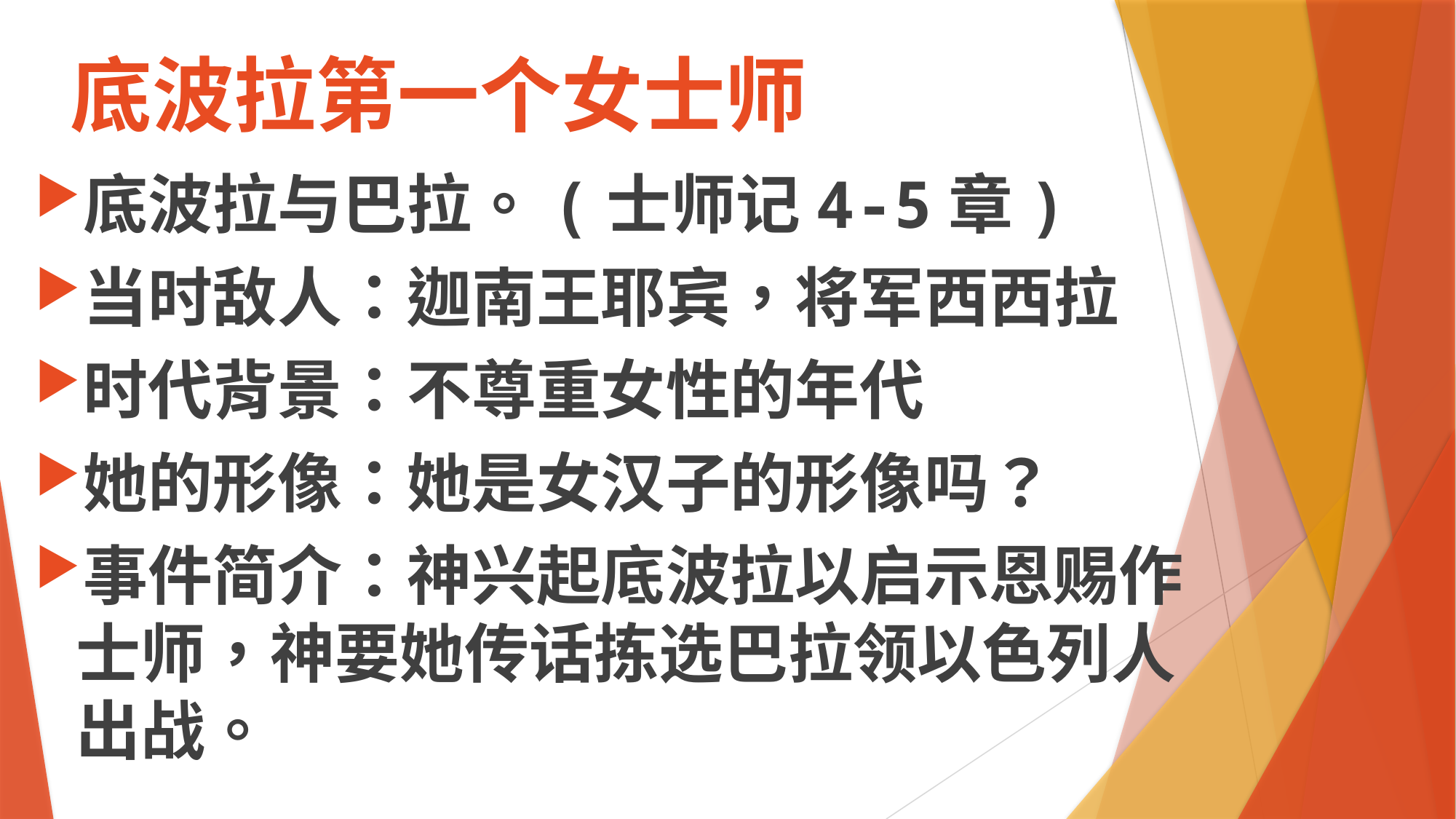

# 底波拉第一个女士师
底波拉与巴拉。(士师记4-5章)
当时敌人：迦南王耶宾，将军西西拉
时代背景：不尊重女性的年代
她的形像：她是女汉子的形像吗？
事件简介：神兴起底波拉以启示恩赐作士师，神要她传话拣选巴拉领以色列人出战。